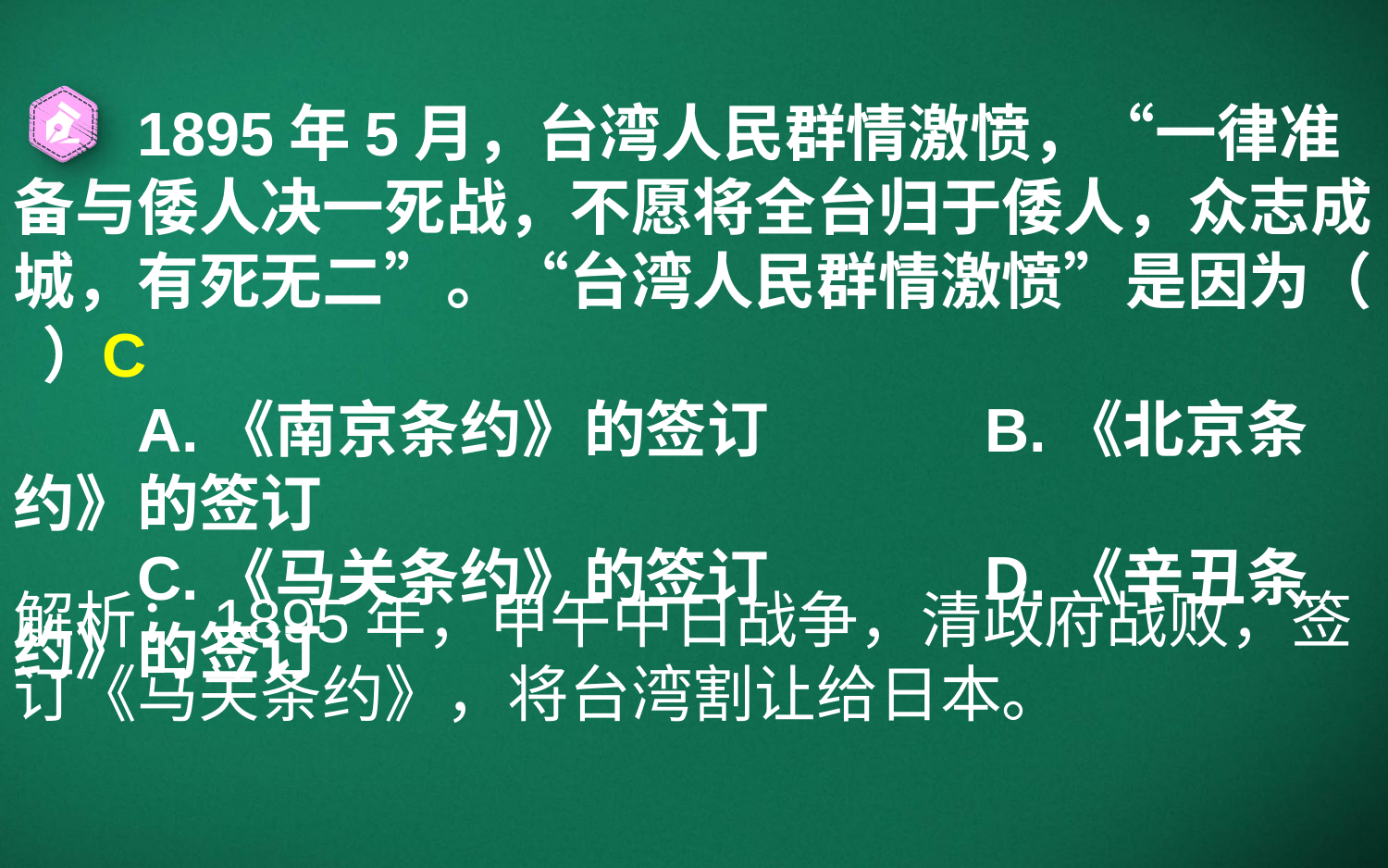

1895年5月，台湾人民群情激愤，“一律准备与倭人决一死战，不愿将全台归于倭人，众志成城，有死无二”。“台湾人民群情激愤”是因为（   ）
A.《南京条约》的签订		B.《北京条约》的签订
C.《马关条约》的签订		D.《辛丑条约》的签订

C
解析：1895年，甲午中日战争，清政府战败，签订《马关条约》，将台湾割让给日本。